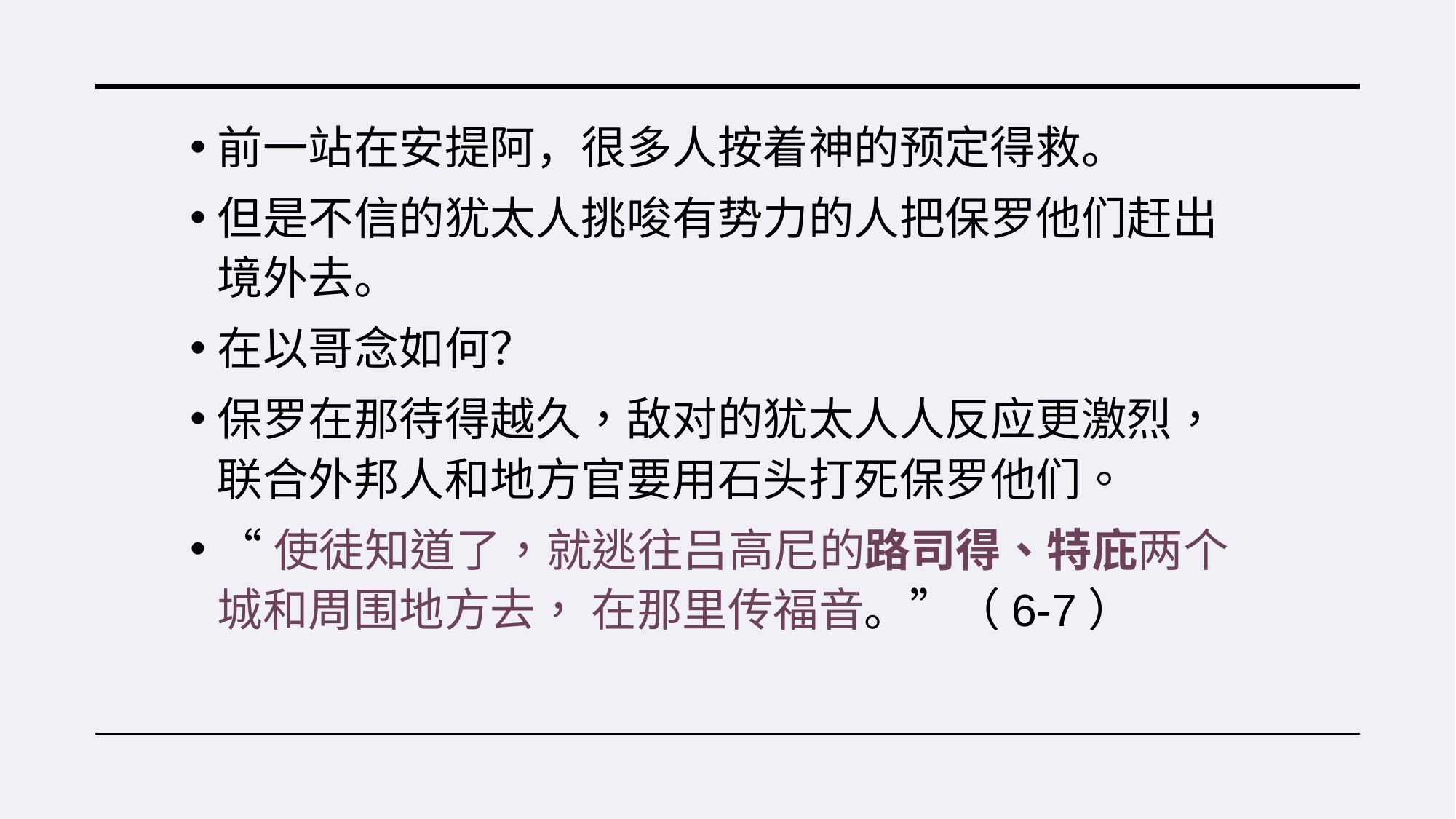

前一站在安提阿，很多人按着神的预定得救。
但是不信的犹太人挑唆有势力的人把保罗他们赶出境外去。
在以哥念如何？
保罗在那待得越久，敌对的犹太人人反应更激烈， 联合外邦人和地方官要用石头打死保罗他们。
“使徒知道了，就逃往吕高尼的路司得、特庇两个城和周围地方去， 在那里传福音。”（6-7）